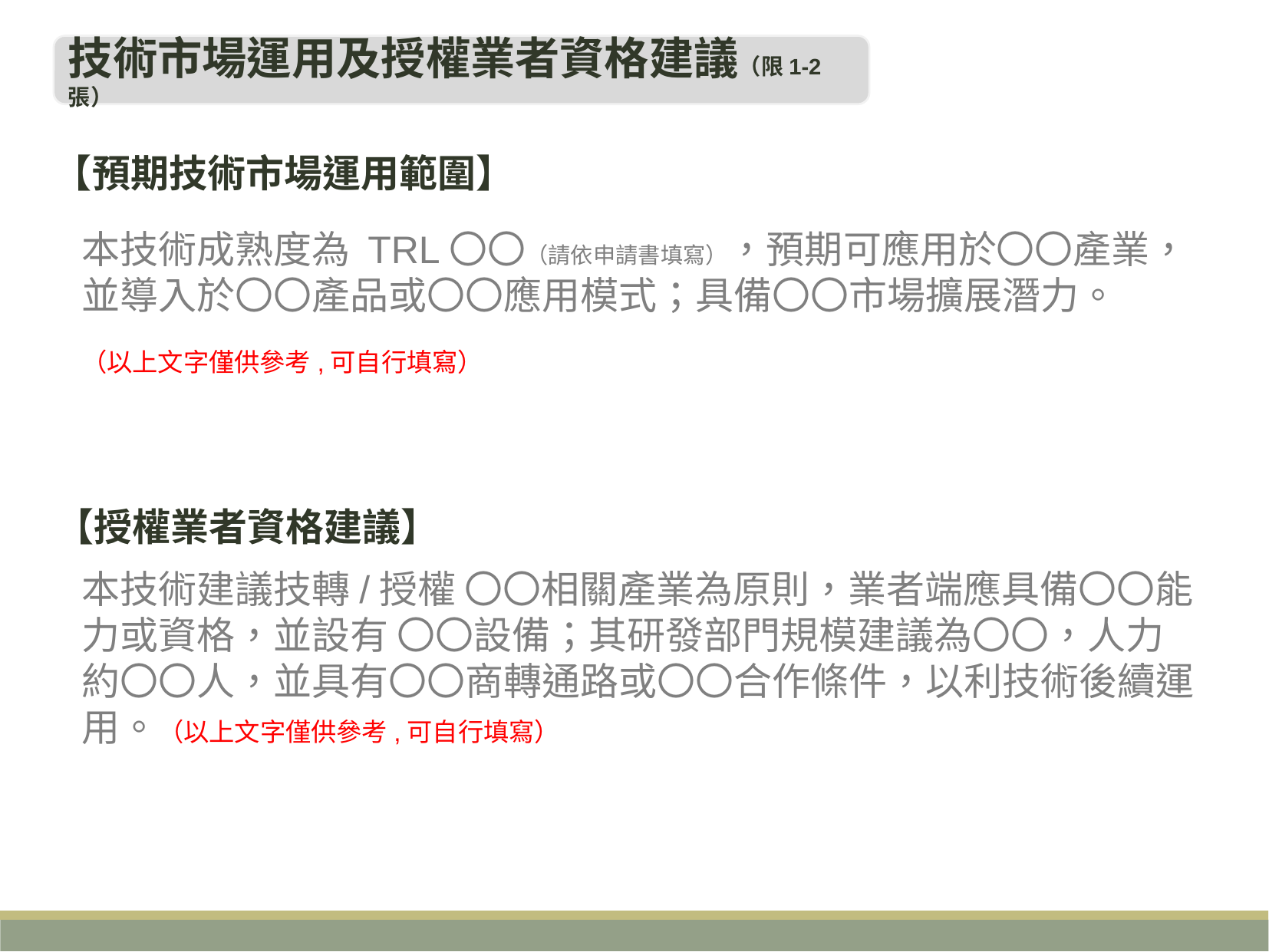

技術市場運用及授權業者資格建議（限1-2張）

【預期技術市場運用範圍】
本技術成熟度為 TRL〇〇（請依申請書填寫），預期可應用於〇〇產業，並導入於〇〇產品或〇〇應用模式；具備〇〇市場擴展潛力。
（以上文字僅供參考,可自行填寫）

【授權業者資格建議】
本技術建議技轉/授權 〇〇相關產業為原則，業者端應具備〇〇能力或資格，並設有 〇〇設備；其研發部門規模建議為〇〇，人力約〇〇人，並具有〇〇商轉通路或〇〇合作條件，以利技術後續運用。（以上文字僅供參考,可自行填寫）